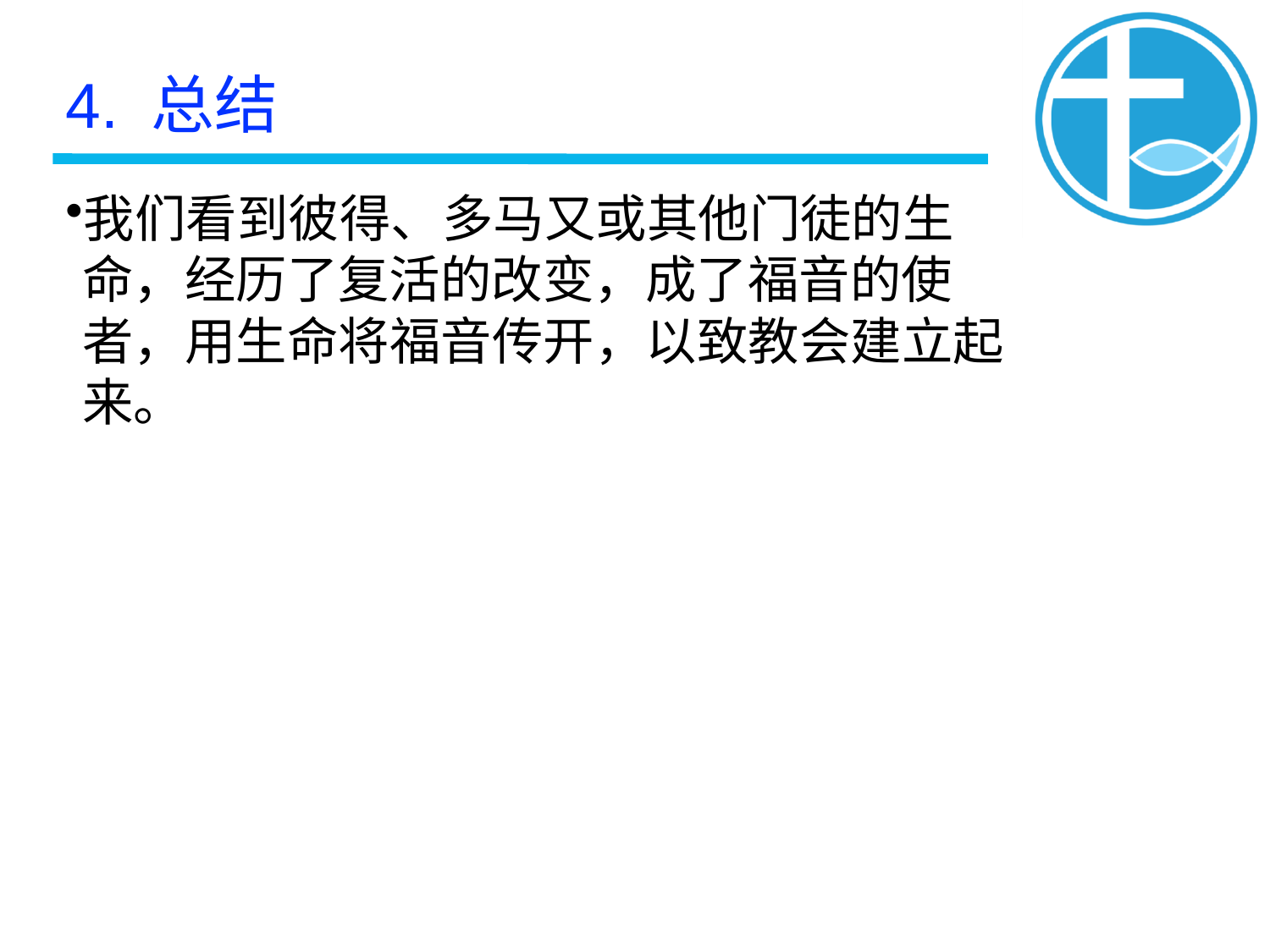

4. 总结
我们看到彼得、多马又或其他门徒的生命，经历了复活的改变，成了福音的使者，用生命将福音传开，以致教会建立起来。